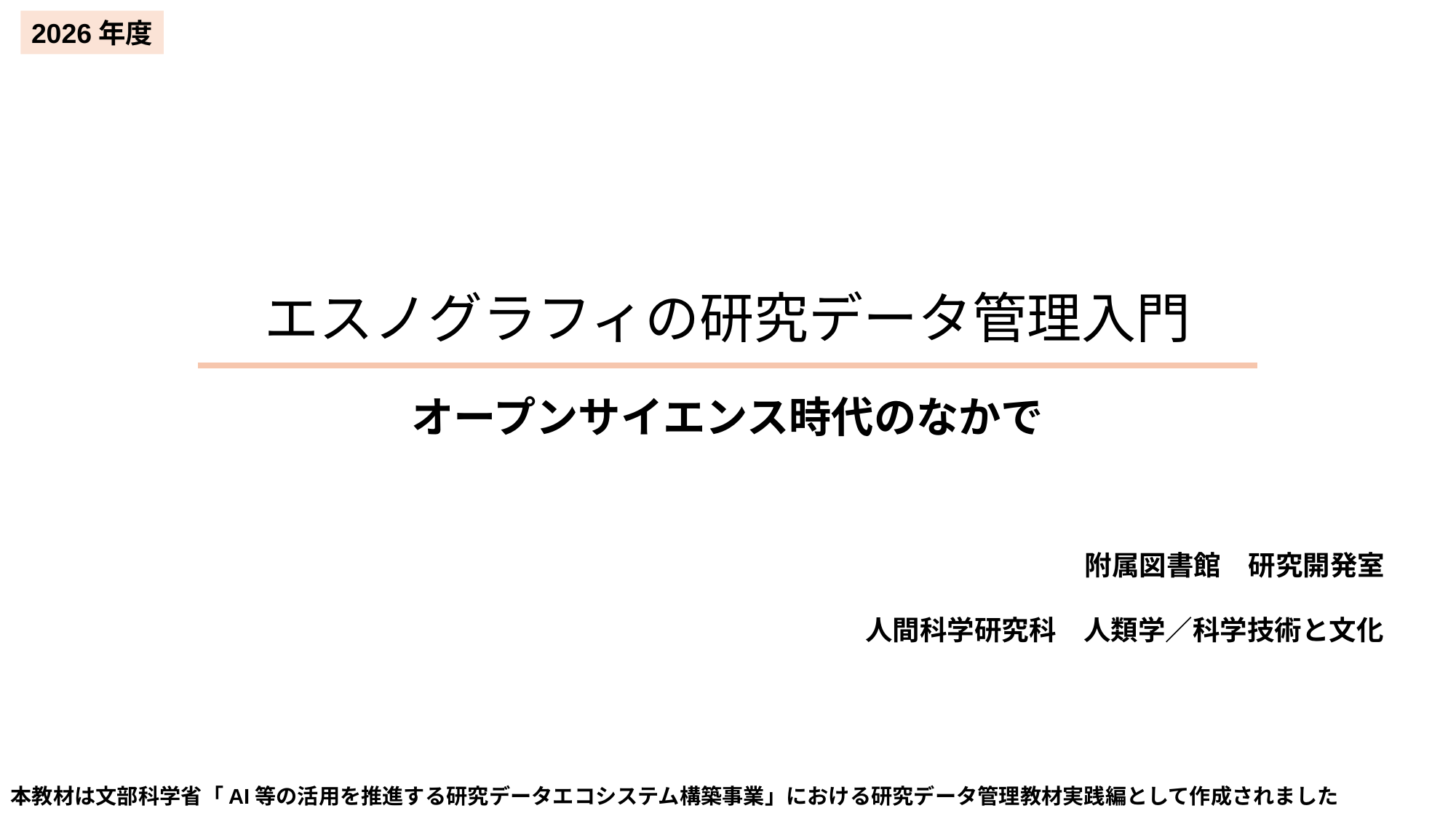

2026年度
# エスノグラフィの研究データ管理入門
オープンサイエンス時代のなかで
附属図書館　研究開発室
人間科学研究科　人類学／科学技術と文化
本教材は文部科学省「AI等の活用を推進する研究データエコシステム構築事業」における研究データ管理教材実践編として作成されました